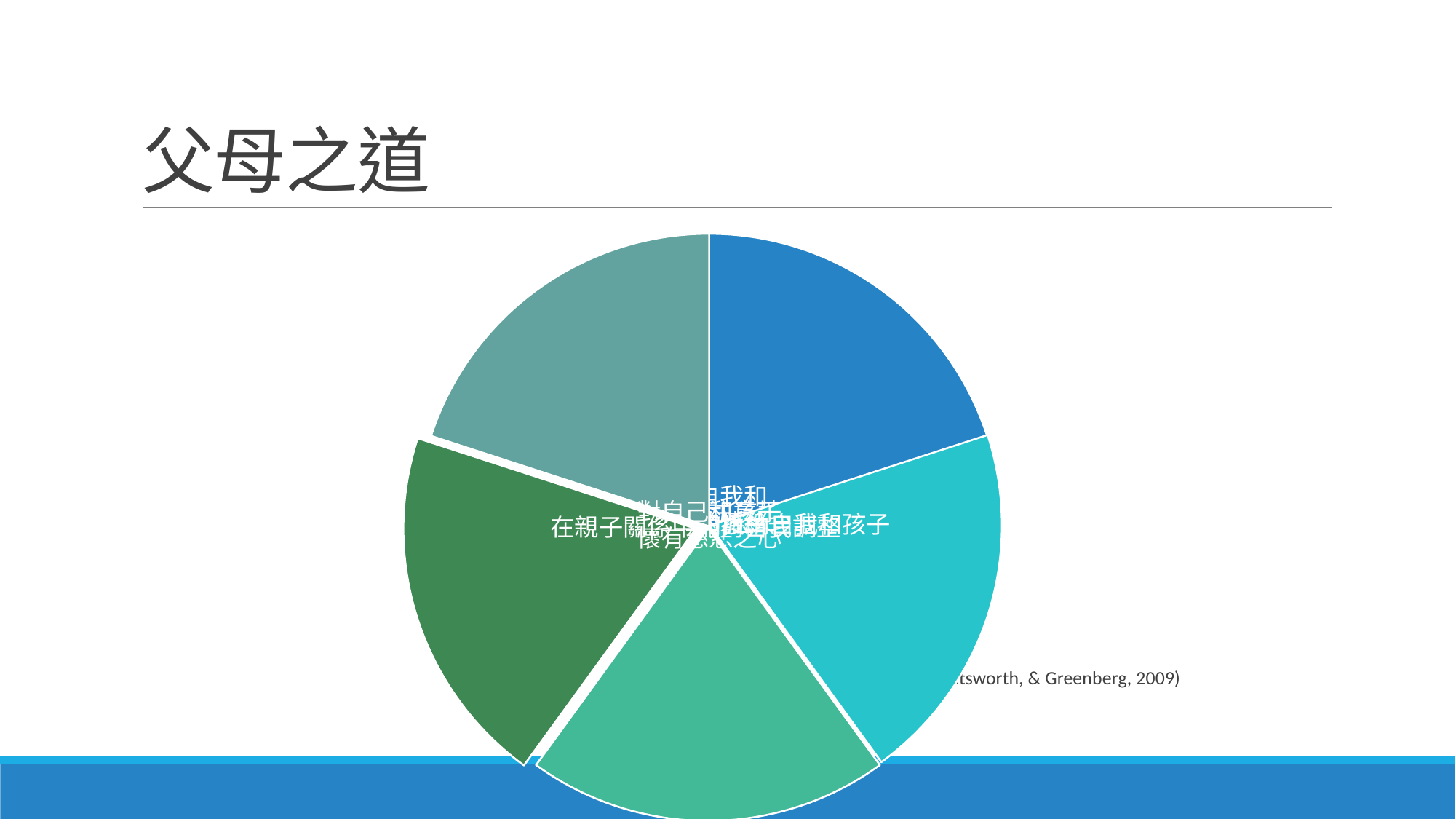

# 父母之道
全神貫注意地
聆聽
不批判和無條件的接納自我和孩子
覺察自我和
孩子的情緒

在親子關係中能夠自我調整
對自己和孩子
懷有慈悲之心

                                                                                                                   (Duncan,  Coatsworth, & Greenberg, 2009)